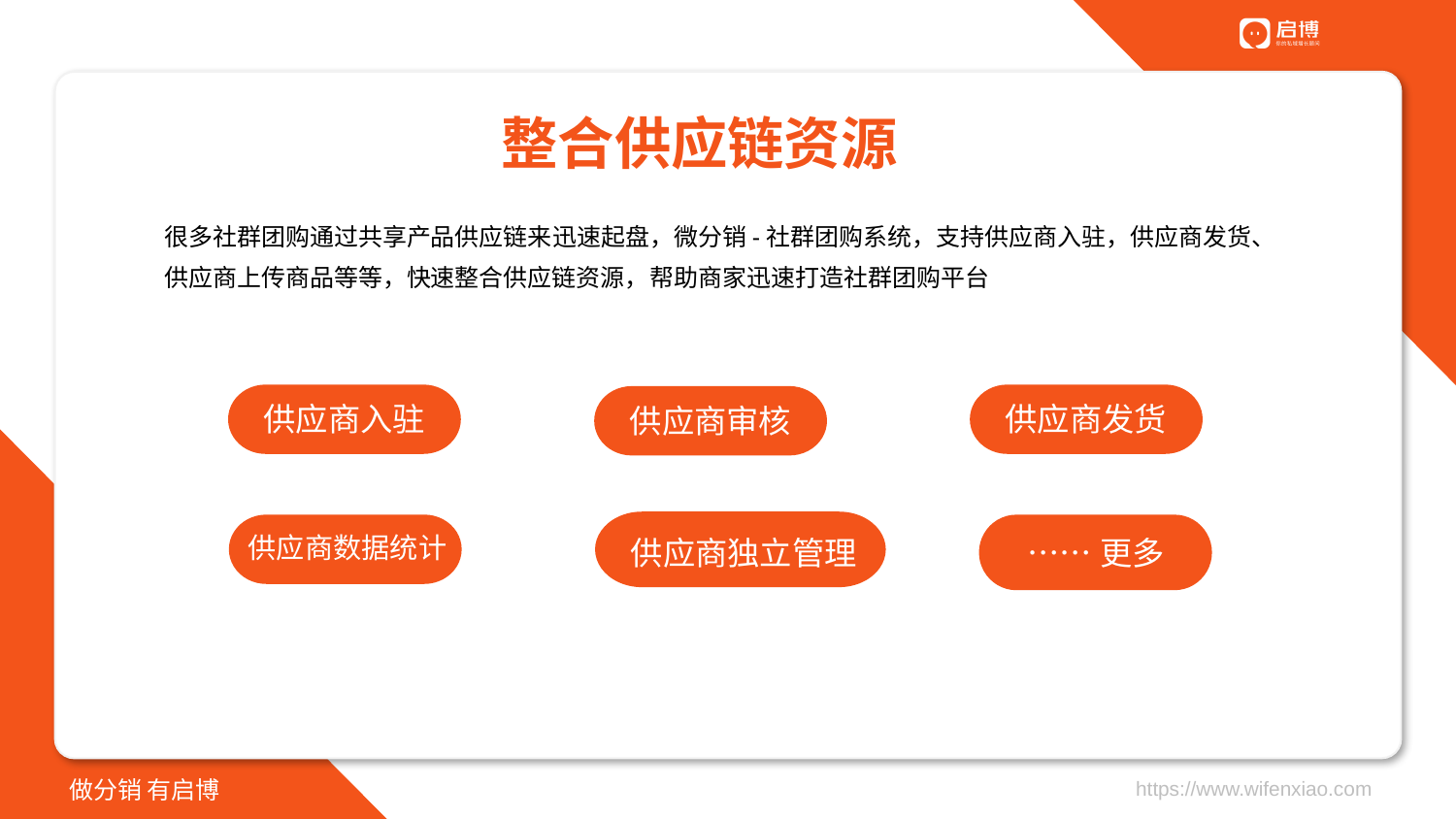

整合供应链资源
很多社群团购通过共享产品供应链来迅速起盘，微分销-社群团购系统，支持供应商入驻，供应商发货、供应商上传商品等等，快速整合供应链资源，帮助商家迅速打造社群团购平台

供应商入驻
供应商发货
供应商审核

供应商数据统计
供应商独立管理
……更多